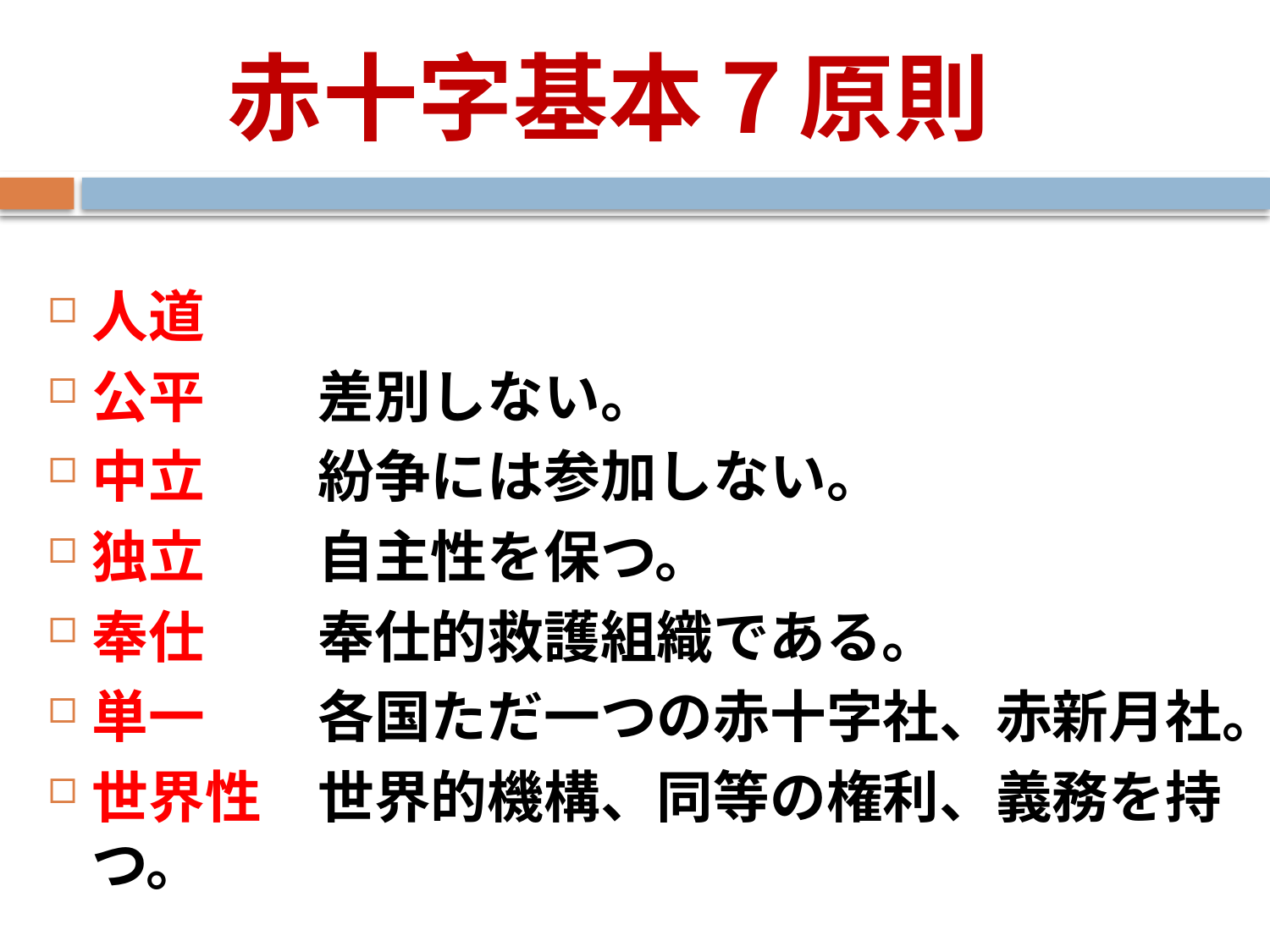

# 赤十字基本７原則
人道
公平　　差別しない。
中立　　紛争には参加しない。
独立　　自主性を保つ。
奉仕　　奉仕的救護組織である。
単一　　各国ただ一つの赤十字社、赤新月社。
世界性　世界的機構、同等の権利、義務を持つ。